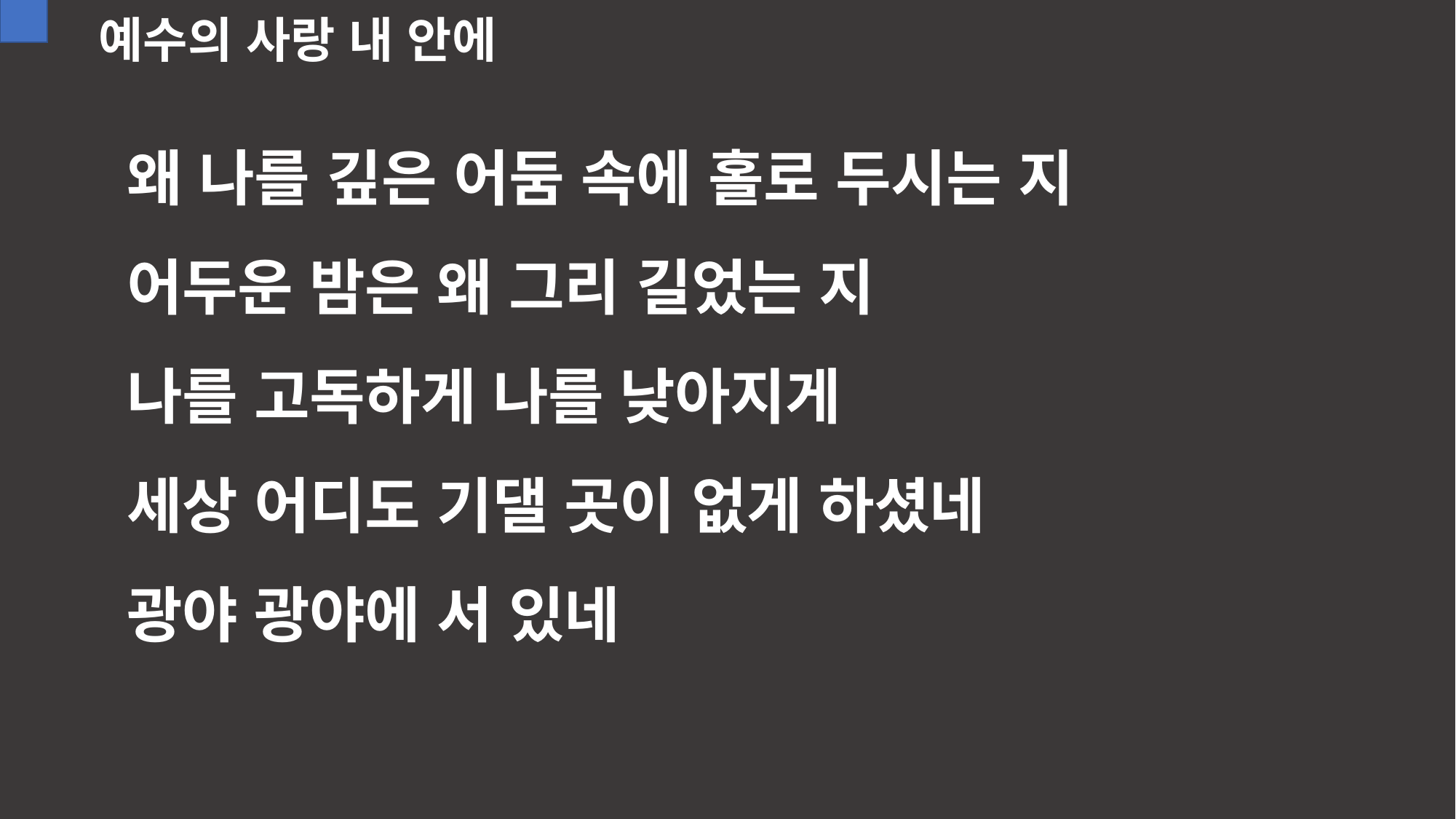

예수의 사랑 내 안에

왜 나를 깊은 어둠 속에 홀로 두시는 지
어두운 밤은 왜 그리 길었는 지
나를 고독하게 나를 낮아지게
세상 어디도 기댈 곳이 없게 하셨네
광야 광야에 서 있네